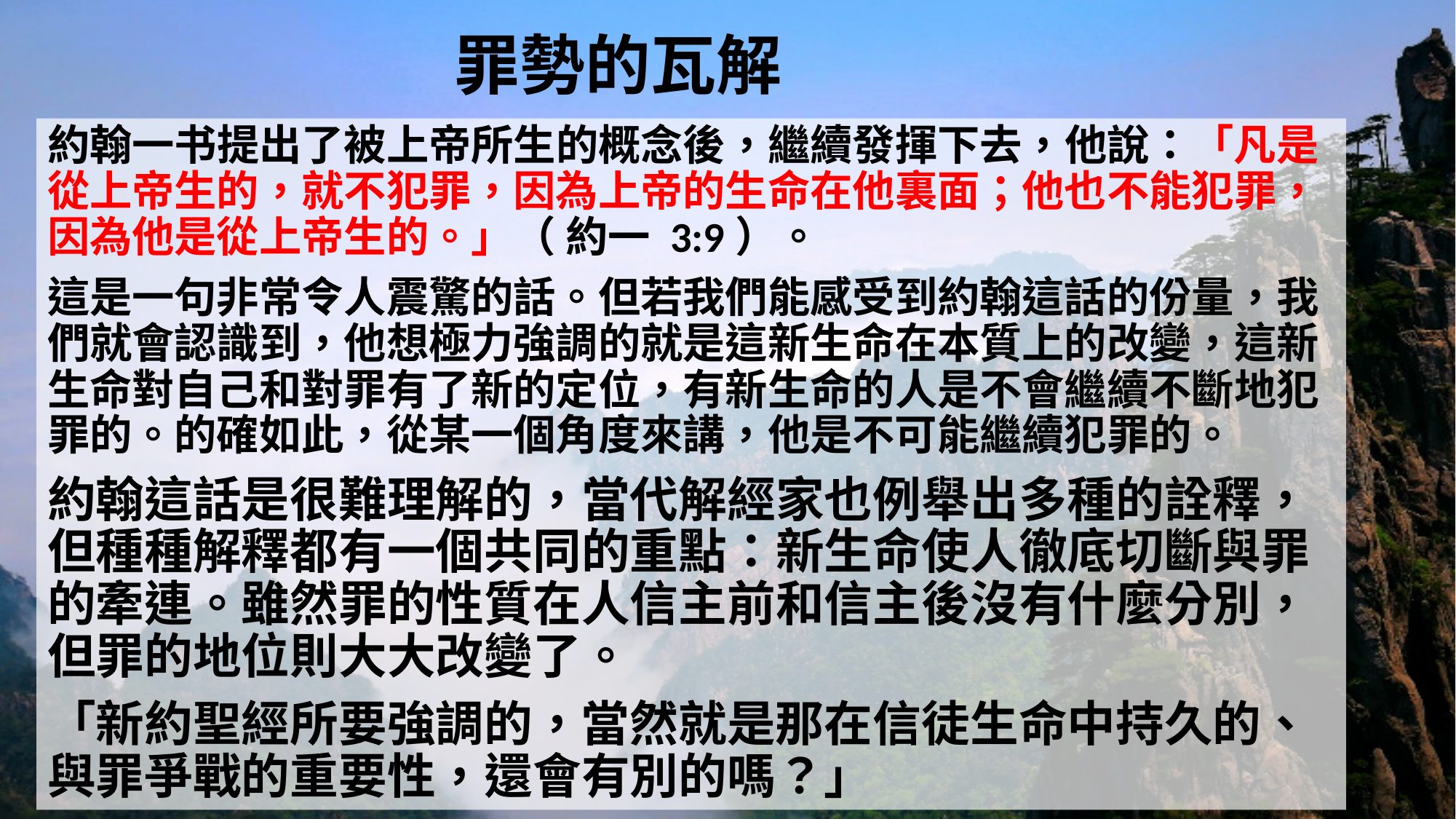

# 罪勢的瓦解
約翰一书提出了被上帝所生的概念後，繼續發揮下去，他說：「凡是從上帝生的，就不犯罪，因為上帝的生命在他裏面；他也不能犯罪，因為他是從上帝生的。」（ 約一 3:9）。
這是一句非常令人震驚的話。但若我們能感受到約翰這話的份量，我們就會認識到，他想極力強調的就是這新生命在本質上的改變，這新生命對自己和對罪有了新的定位，有新生命的人是不會繼續不斷地犯罪的。的確如此，從某一個角度來講，他是不可能繼續犯罪的。
約翰這話是很難理解的，當代解經家也例舉出多種的詮釋，但種種解釋都有一個共同的重點：新生命使人徹底切斷與罪的牽連。雖然罪的性質在人信主前和信主後沒有什麼分別，但罪的地位則大大改變了。
「新約聖經所要強調的，當然就是那在信徒生命中持久的、與罪爭戰的重要性，還會有別的嗎？」